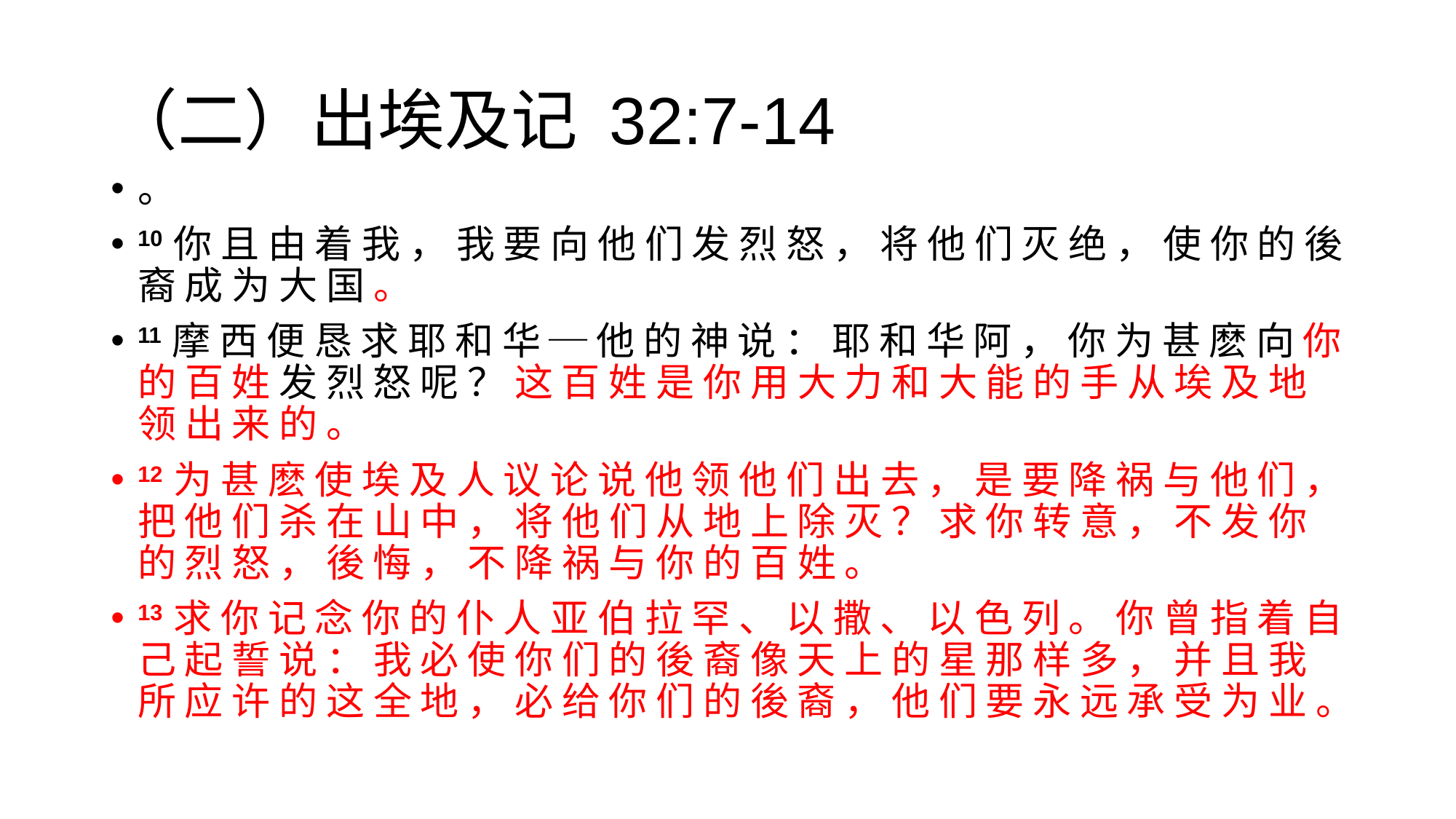

# （二）出埃及记 32:7-14
。
10 你 且 由 着 我 ， 我 要 向 他 们 发 烈 怒 ， 将 他 们 灭 绝 ， 使 你 的 後 裔 成 为 大 国 。
11 摩 西 便 恳 求 耶 和 华 ─ 他 的 神 说 ： 耶 和 华 阿 ， 你 为 甚 麽 向 你 的 百 姓 发 烈 怒 呢 ？ 这 百 姓 是 你 用 大 力 和 大 能 的 手 从 埃 及 地 领 出 来 的 。
12 为 甚 麽 使 埃 及 人 议 论 说 他 领 他 们 出 去 ， 是 要 降 祸 与 他 们 ， 把 他 们 杀 在 山 中 ， 将 他 们 从 地 上 除 灭 ？ 求 你 转 意 ， 不 发 你 的 烈 怒 ， 後 悔 ， 不 降 祸 与 你 的 百 姓 。
13 求 你 记 念 你 的 仆 人 亚 伯 拉 罕 、 以 撒 、 以 色 列 。 你 曾 指 着 自 己 起 誓 说 ： 我 必 使 你 们 的 後 裔 像 天 上 的 星 那 样 多 ， 并 且 我 所 应 许 的 这 全 地 ， 必 给 你 们 的 後 裔 ， 他 们 要 永 远 承 受 为 业 。